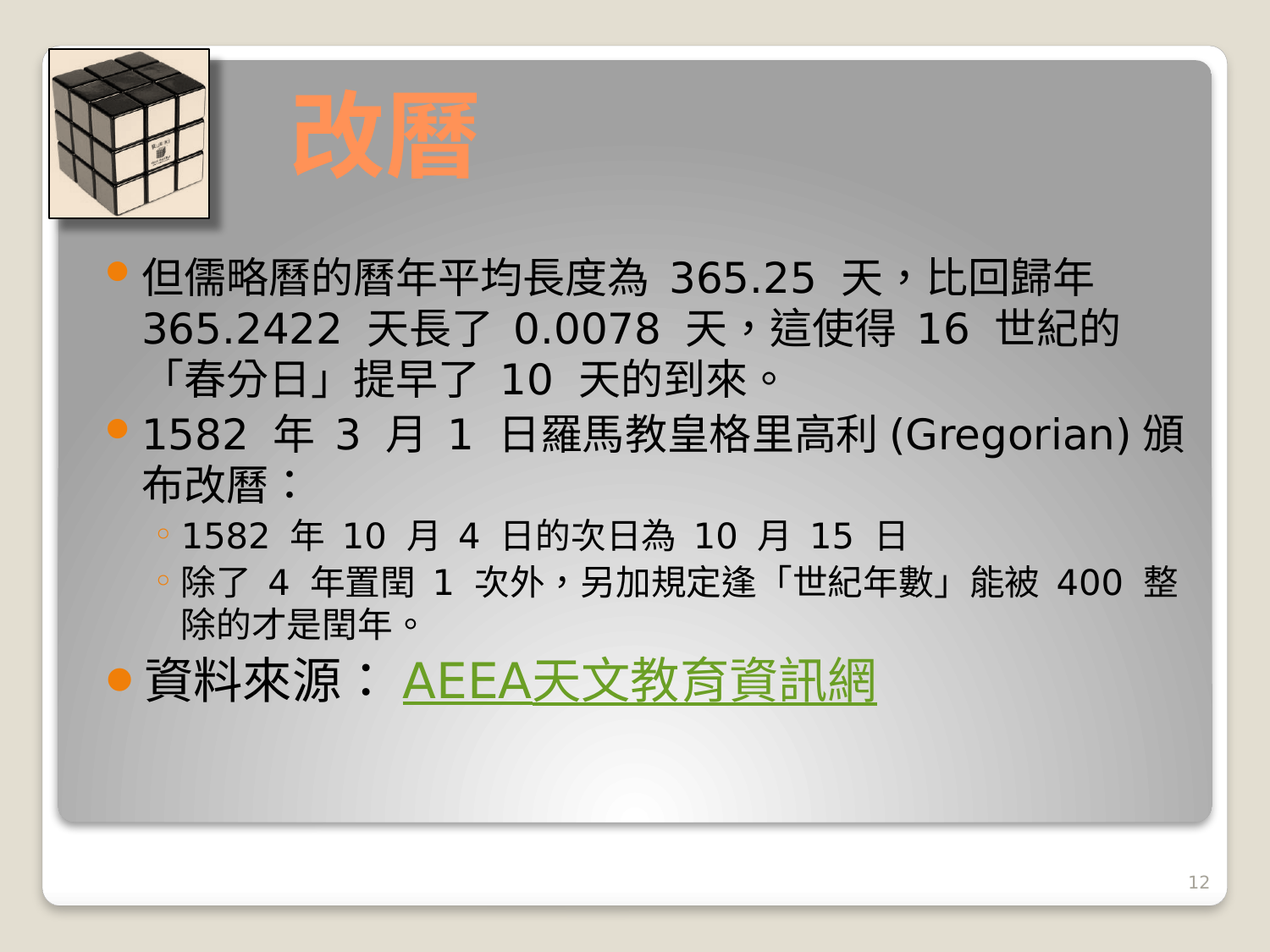

# 改曆
但儒略曆的曆年平均長度為 365.25 天，比回歸年 365.2422 天長了 0.0078 天，這使得 16 世紀的「春分日」提早了 10 天的到來。
1582 年 3 月 1 日羅馬教皇格里高利(Gregorian)頒布改曆：
1582 年 10 月 4 日的次日為 10 月 15 日
除了 4 年置閏 1 次外，另加規定逢「世紀年數」能被 400 整除的才是閏年。
資料來源：AEEA天文教育資訊網
12